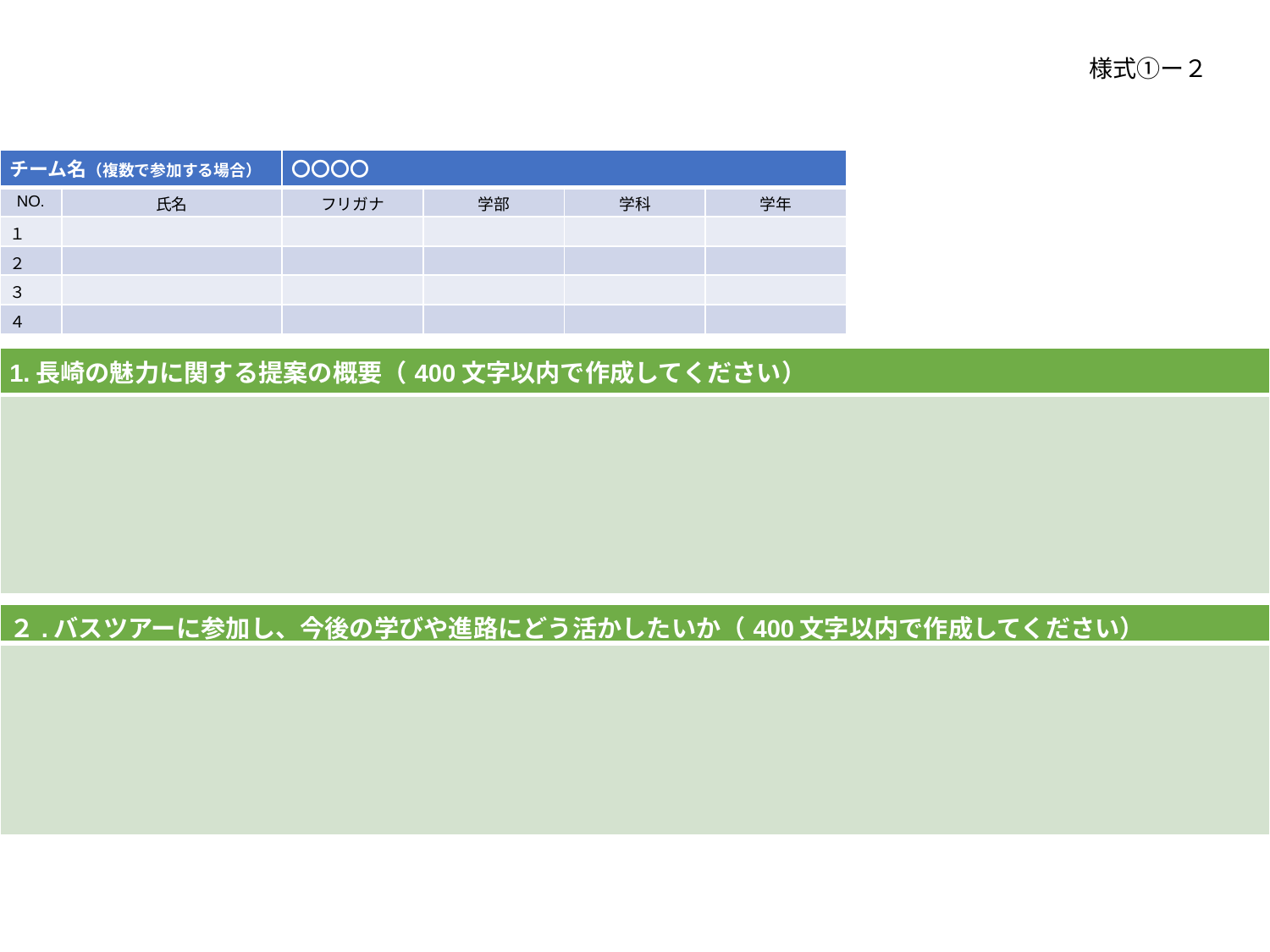

様式①ー２
| チーム名（複数で参加する場合） |  | 〇〇〇〇 |  |  |  |
| --- | --- | --- | --- | --- | --- |
| NO. | 氏名 | フリガナ | 学部 | 学科 | 学年 |
| １ |  |  |  |  |  |
| ２ |  |  |  |  |  |
| ３ |  |  |  |  |  |
| ４ |  |  |  |  |  |
| 1.長崎の魅力に関する提案の概要（400文字以内で作成してください） |
| --- |
|  |
| ２.バスツアーに参加し、今後の学びや進路にどう活かしたいか（400文字以内で作成してください） |
| --- |
|  |